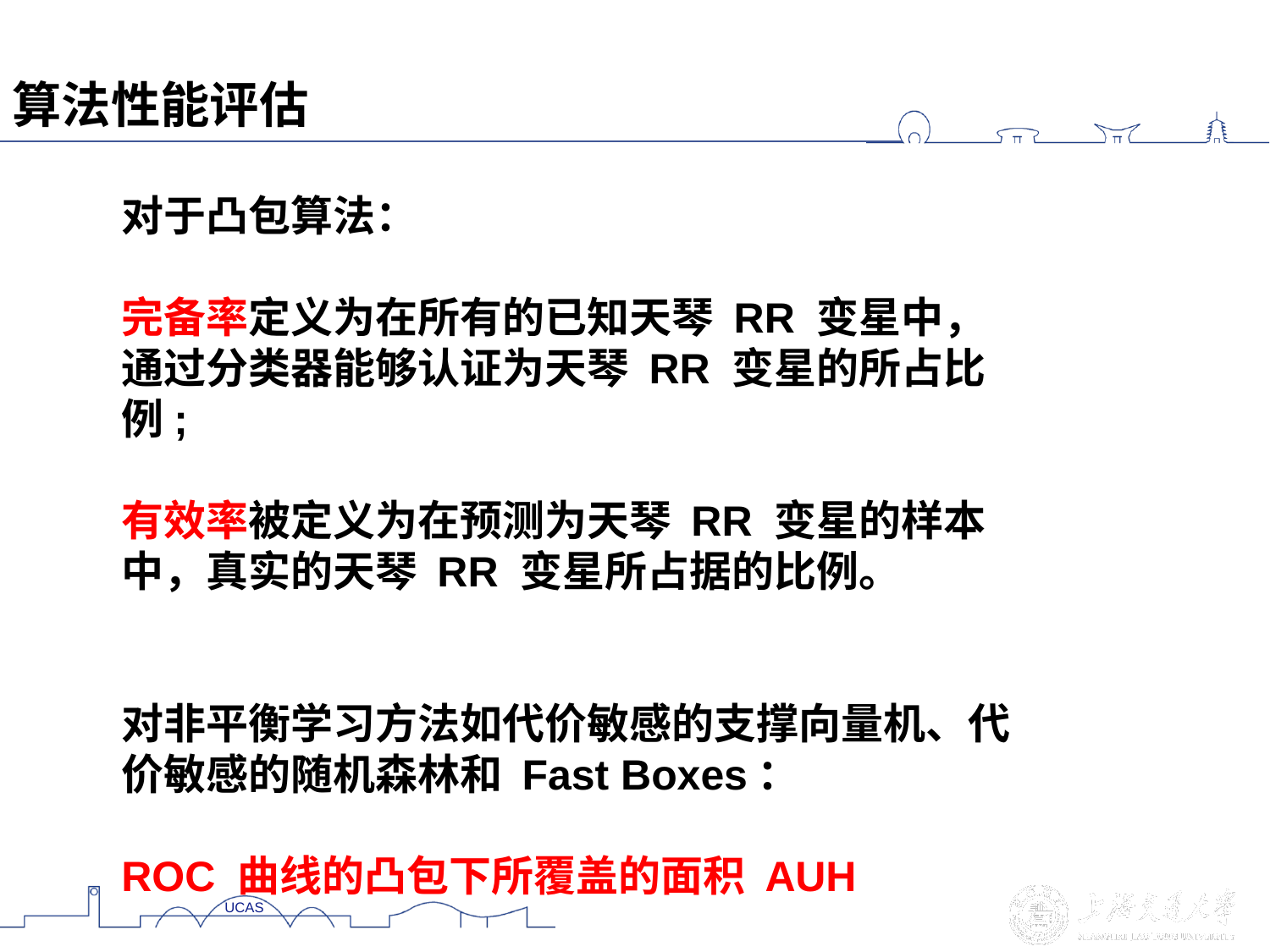

算法性能评估
对于凸包算法：

完备率定义为在所有的已知天琴 RR 变星中，通过分类器能够认证为天琴 RR 变星的所占比例;

有效率被定义为在预测为天琴 RR 变星的样本中，真实的天琴 RR 变星所占据的比例。

对非平衡学习方法如代价敏感的支撑向量机、代价敏感的随机森林和 Fast Boxes：

ROC 曲线的凸包下所覆盖的面积 AUH